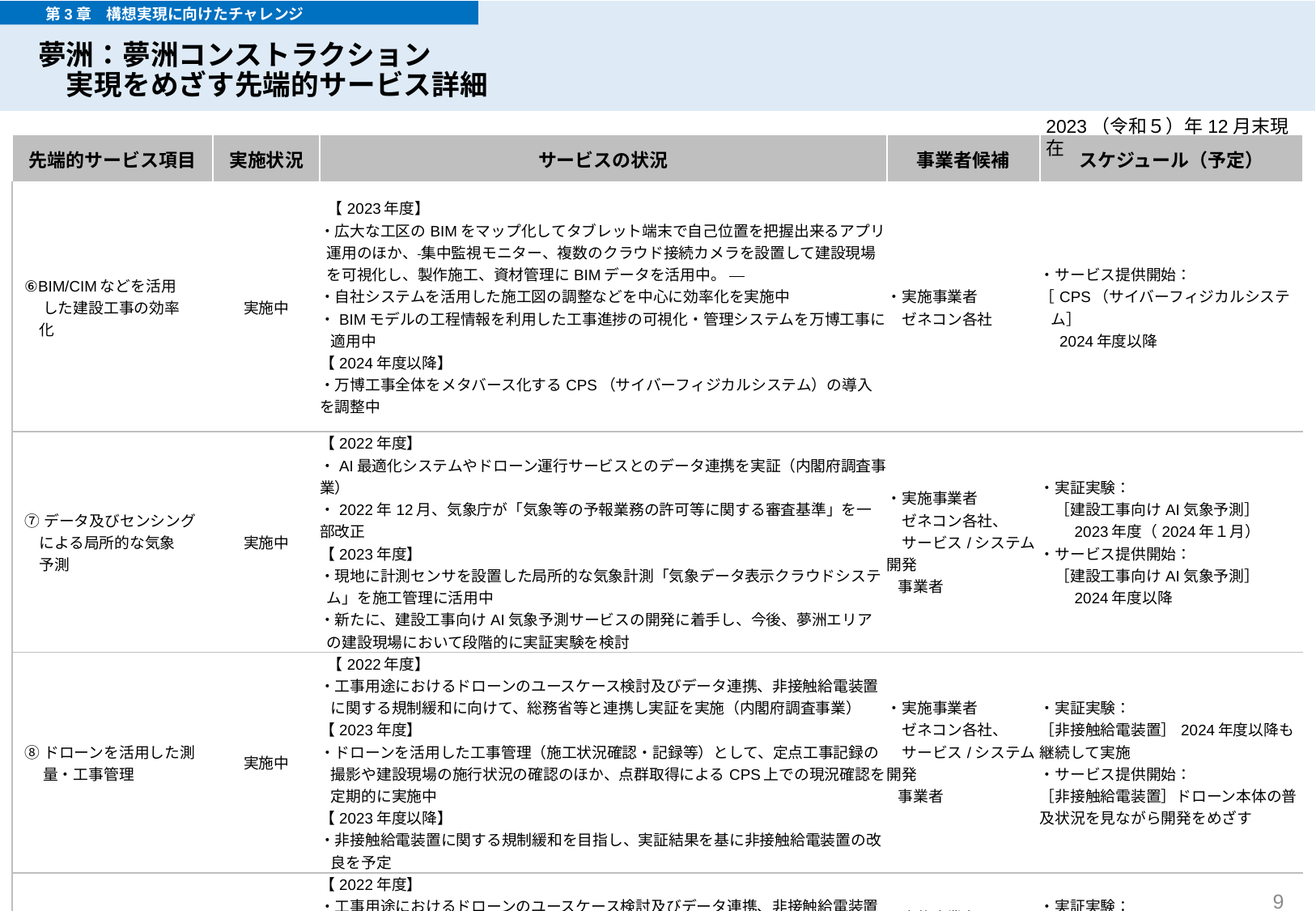

第3章　構想実現に向けたチャレンジ
# 夢洲：夢洲コンストラクション 　実現をめざす先端的サービス詳細
サービス内容・実施体制の検討
2023（令和５）年12月末現在
| 先端的サービス項目 | 実施状況 | サービスの状況 | 事業者候補 | スケジュール（予定） |
| --- | --- | --- | --- | --- |
| ⑥BIM/CIMなどを活用 　 した建設工事の効率 化 | 実施中 | 【2023年度】 ・広大な工区のBIMをマップ化してタブレット端末で自己位置を把握出来るアプリ運用のほか、 集中監視モニター、複数のクラウド接続カメラを設置して建設現場を可視化し、製作施工、資材管理にBIMデータを活用中。 　 ・自社システムを活用した施工図の調整などを中心に効率化を実施中 ・BIMモデルの工程情報を利用した工事進捗の可視化・管理システムを万博工事に適用中 【2024年度以降】 ・万博工事全体をメタバース化するCPS（サイバーフィジカルシステム）の導入を調整中 | ・実施事業者 　ゼネコン各社 | ・サービス提供開始： ［CPS（サイバーフィジカルシステム］　 　2024年度以降 |
| ⑦データ及びセンシング による局所的な気象 予測 | 実施中 | 【2022年度】 ・AI最適化システムやドローン運行サービスとのデータ連携を実証（内閣府調査事業） ・2022年12月、気象庁が「気象等の予報業務の許可等に関する審査基準」を一部改正 【2023年度】 ・現地に計測センサを設置した局所的な気象計測「気象データ表示クラウドシステム」を施工管理に活用中 ・新たに、建設工事向けAI気象予測サービスの開発に着手し、今後、夢洲エリアの建設現場において段階的に実証実験を検討 | ・実施事業者 　ゼネコン各社、 　サービス/システム開発 事業者 | ・実証実験： 　［建設工事向けAI気象予測］ 　　2023年度（2024年１月） ・サービス提供開始： 　［建設工事向けAI気象予測］ 　　2024年度以降 |
| ⑧ドローンを活用した測 　 量・工事管理 | 実施中 | 【2022年度】 ・工事用途におけるドローンのユースケース検討及びデータ連携、非接触給電装置に関する規制緩和に向けて、総務省等と連携し実証を実施（内閣府調査事業） 【2023年度】 ・ドローンを活用した工事管理（施工状況確認・記録等）として、定点工事記録の撮影や建設現場の施行状況の確認のほか、点群取得によるCPS上での現況確認を定期的に実施中 【2023年度以降】 ・非接触給電装置に関する規制緩和を目指し、実証結果を基に非接触給電装置の改良を予定 | ・実施事業者 　ゼネコン各社、 　サービス/システム開発 事業者 | ・実証実験： ［非接触給電装置］2024年度以降も継続して実施 ・サービス提供開始： ［非接触給電装置］ドローン本体の普及状況を見ながら開発をめざす |
| ⑨ドローンによる建設現 場の見守り | 実施中 | 【2022年度】 ・工事用途におけるドローンのユースケース検討及びデータ連携、非接触給電装置に関する規制緩和に向けて、総務省等と連携し実証を実施（内閣府調査事業） 【2023年度】 ・定期的にドローンを活用し、監視等の建設現場の見守りを実施中 【2023年度以降】 ・非接触給電装置については、関連する規制緩和をめざし、実証結果を基に改良を予定 | ・実施事業者 　 　ゼネコン、 　サービス/システム開発 事業者 | ・実証実験： 　［非接触給電装置］2024年度以降も継続して実施 ・サービス提供開始： 　［非接触給電装置］ドローン本体の普及状況を見ながら開発をめざす |
9